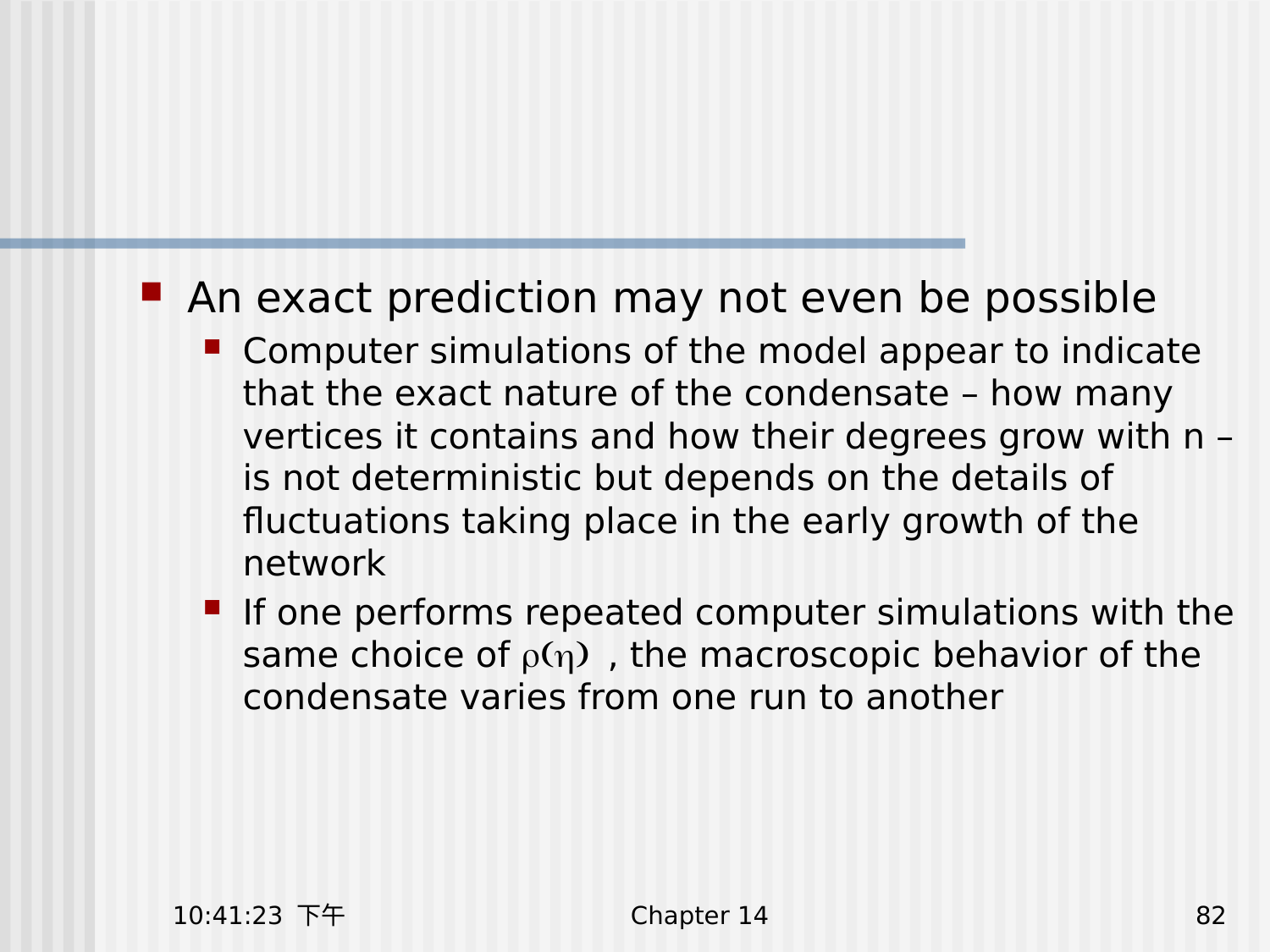

#
An exact prediction may not even be possible
Computer simulations of the model appear to indicate that the exact nature of the condensate – how many vertices it contains and how their degrees grow with n – is not deterministic but depends on the details of fluctuations taking place in the early growth of the network
If one performs repeated computer simulations with the same choice of ρ(η) , the macroscopic behavior of the condensate varies from one run to another

10:41:23 下午
Chapter 14
82